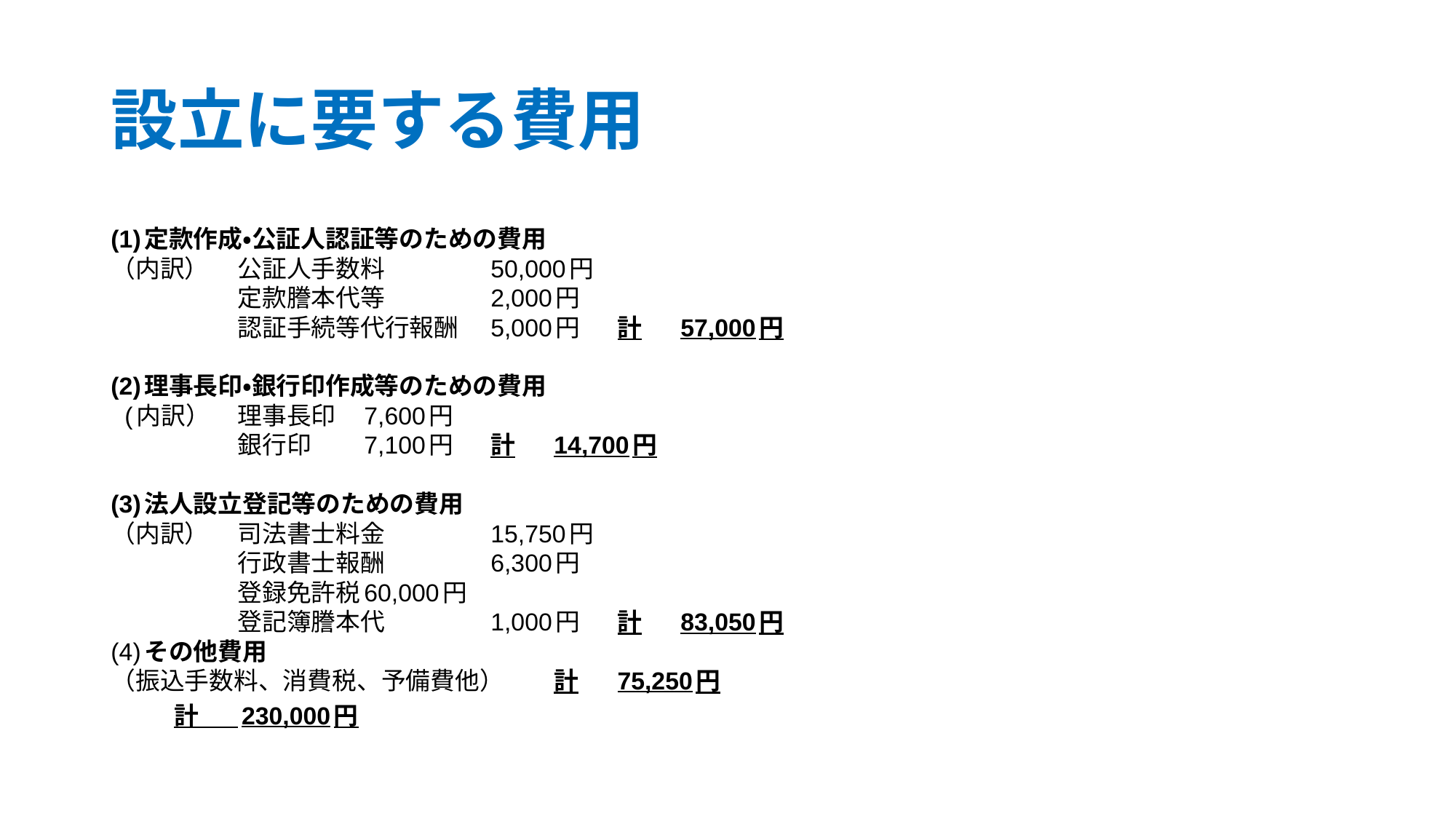

# 設立に要する費用
(1)定款作成・公証人認証等のための費用
（内訳） 	公証人手数料		50,000円
             　	定款謄本代等		2,000円
             　	認証手続等代行報酬	5,000円 	計	57,000円

(2)理事長印・銀行印作成等のための費用
  (内訳）    	理事長印		7,600円
             　	銀行印			7,100円		計	14,700円

(3)法人設立登記等のための費用
（内訳）   	司法書士料金		15,750円
             	行政書士報酬		6,300円
             	登録免許税		60,000円
             	登記簿謄本代		1,000円		計	83,050円
(4)その他費用
（振込手数料、消費税、予備費他）			計	75,250円
							計       230,000円